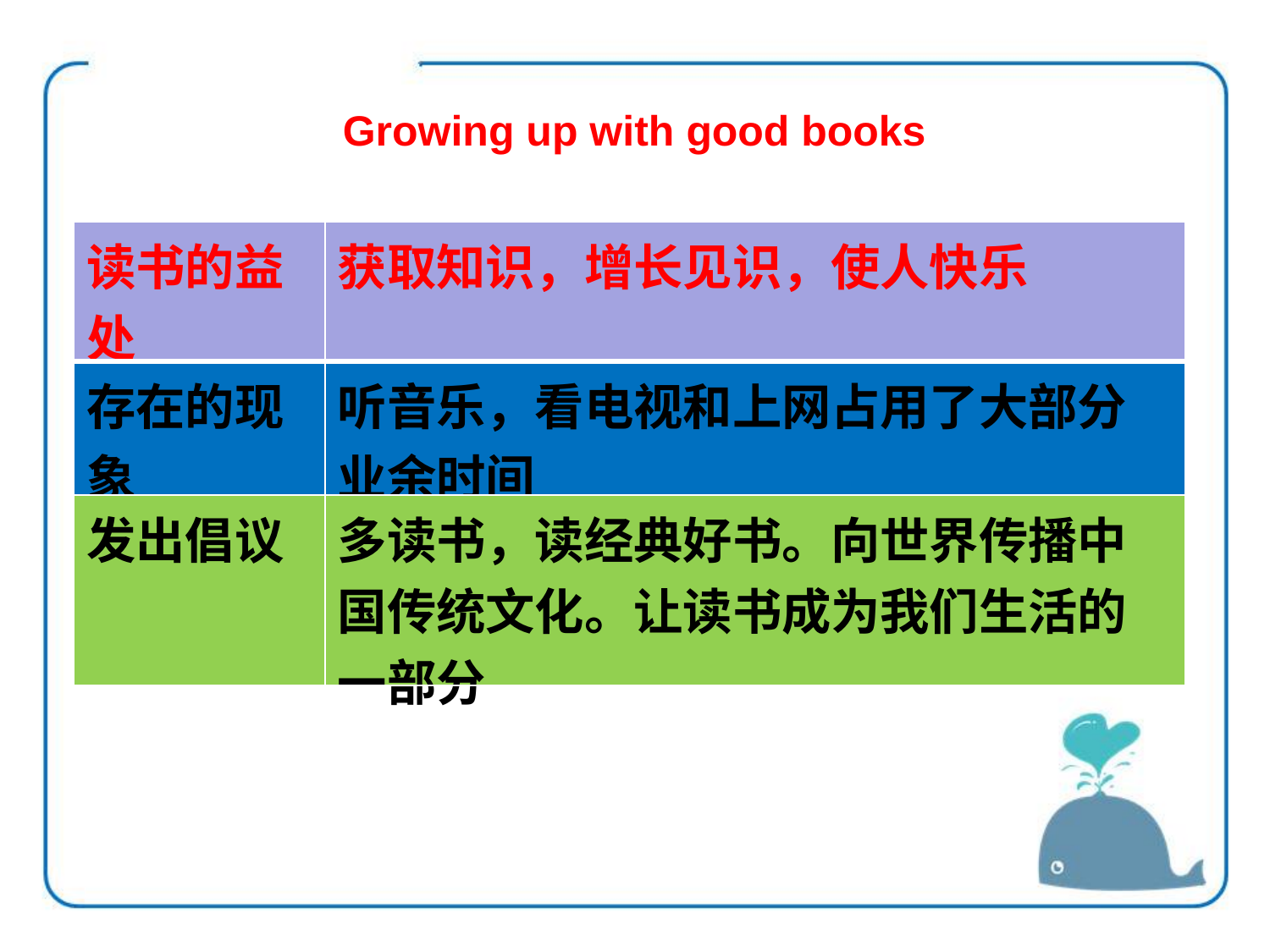

Growing up with good books
| 读书的益处 | 获取知识，增长见识，使人快乐 |
| --- | --- |
| 存在的现象 | 听音乐，看电视和上网占用了大部分业余时间 |
| 发出倡议 | 多读书，读经典好书。向世界传播中国传统文化。让读书成为我们生活的一部分 |